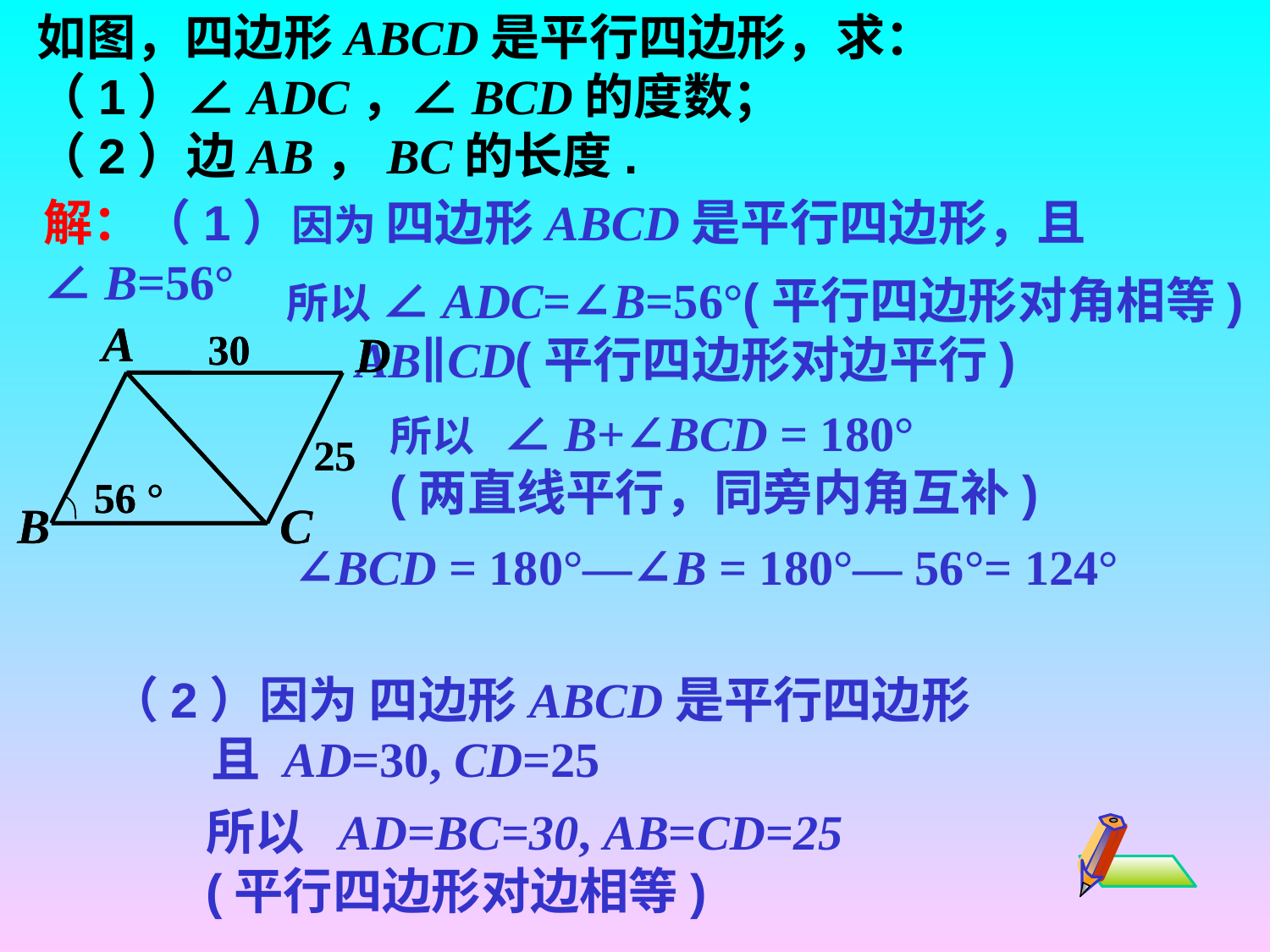

如图，四边形ABCD是平行四边形，求：
（1）∠ADC，∠BCD的度数；
（2）边AB，BC的长度.
解：（1）因为 四边形ABCD是平行四边形，且∠B=56°
所以 ∠ADC=∠B=56°(平行四边形对角相等)
     AB∥CD(平行四边形对边平行)
A
D
B
C
30

25
56 °
A
D
B
C
30

25
56 °

所以   ∠B+∠BCD = 180°
(两直线平行，同旁内角互补)

∠BCD = 180°—∠B = 180°— 56°= 124°
（2）因为 四边形ABCD是平行四边形
        且 AD=30, CD=25
所以  AD=BC=30, AB=CD=25
(平行四边形对边相等)